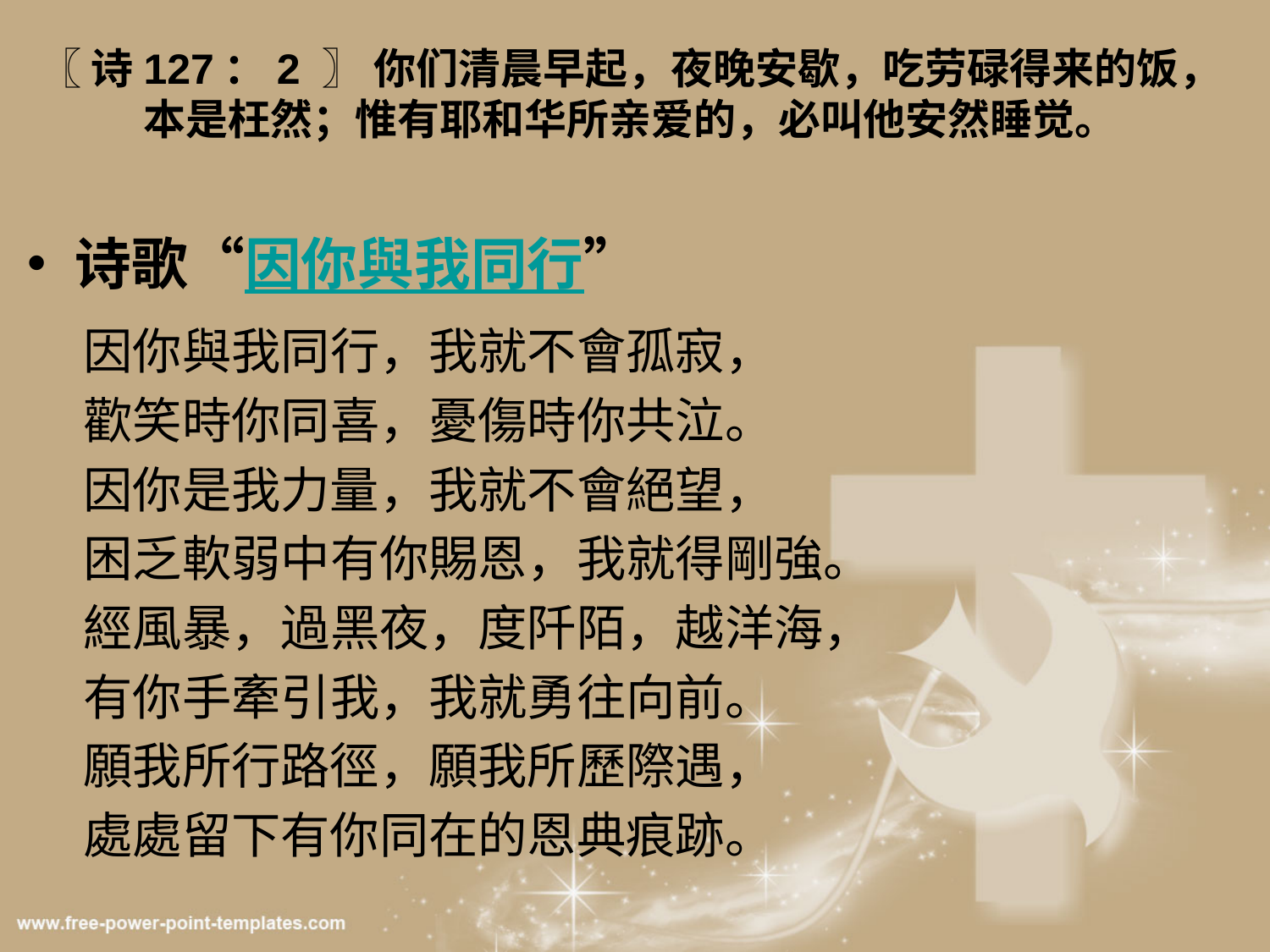

# 〖 诗127：2 〗 你们清晨早起，夜晚安歇，吃劳碌得来的饭，本是枉然；惟有耶和华所亲爱的，必叫他安然睡觉。
诗歌“因你與我同行”
    因你與我同行，我就不會孤寂，
    歡笑時你同喜，憂傷時你共泣。
    因你是我力量，我就不會絕望，
    困乏軟弱中有你賜恩，我就得剛強。
    經風暴，過黑夜，度阡陌，越洋海，
    有你手牽引我，我就勇往向前。
    願我所行路徑，願我所歷際遇，
    處處留下有你同在的恩典痕跡。